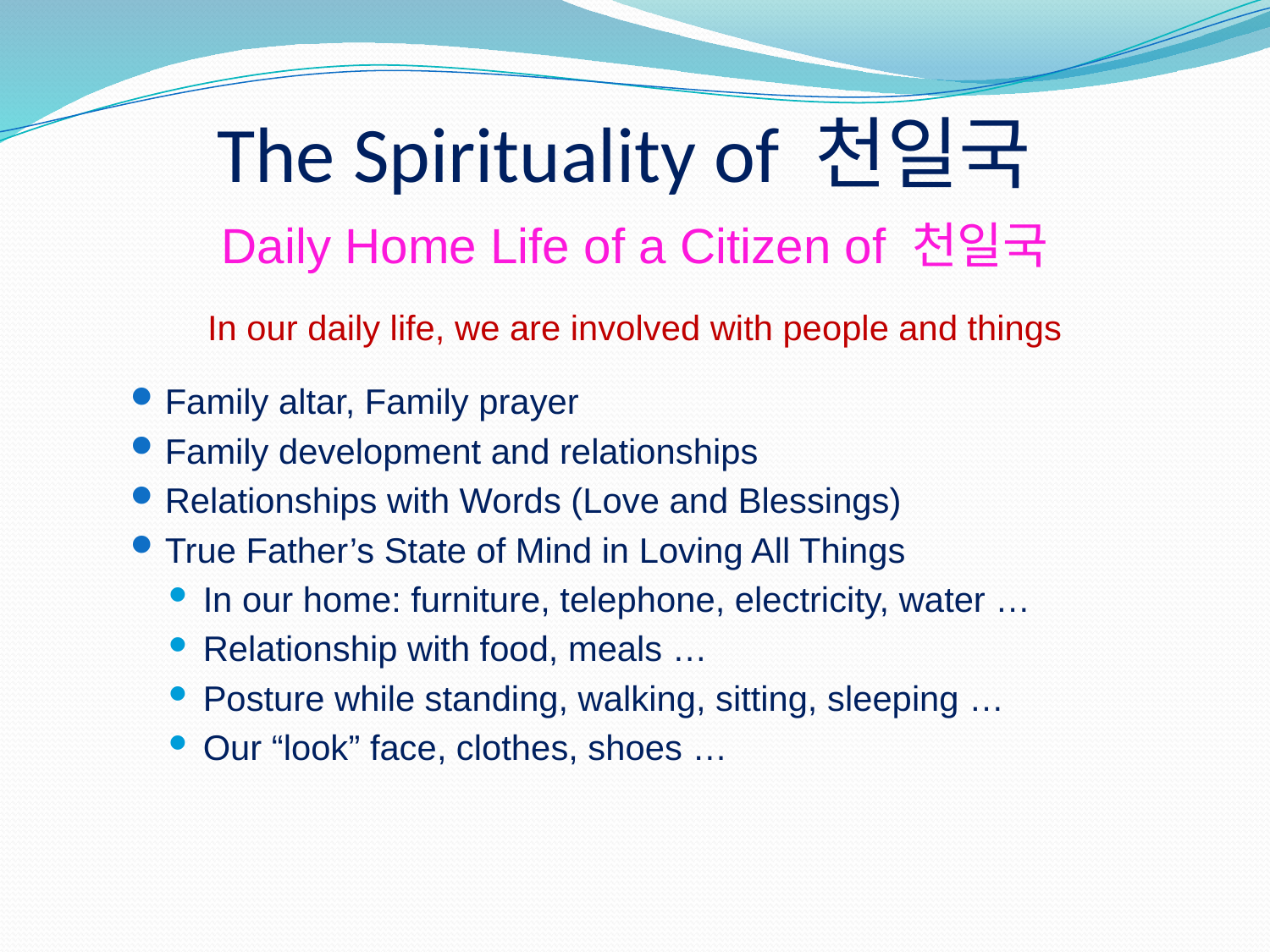

# The Spirituality of 천일국
Daily Home Life of a Citizen of 천일국

In our daily life, we are involved with people and things

Family altar, Family prayer
Family development and relationships
Relationships with Words (Love and Blessings)
True Father’s State of Mind in Loving All Things
In our home: furniture, telephone, electricity, water …
Relationship with food, meals …
Posture while standing, walking, sitting, sleeping …
Our “look” face, clothes, shoes …